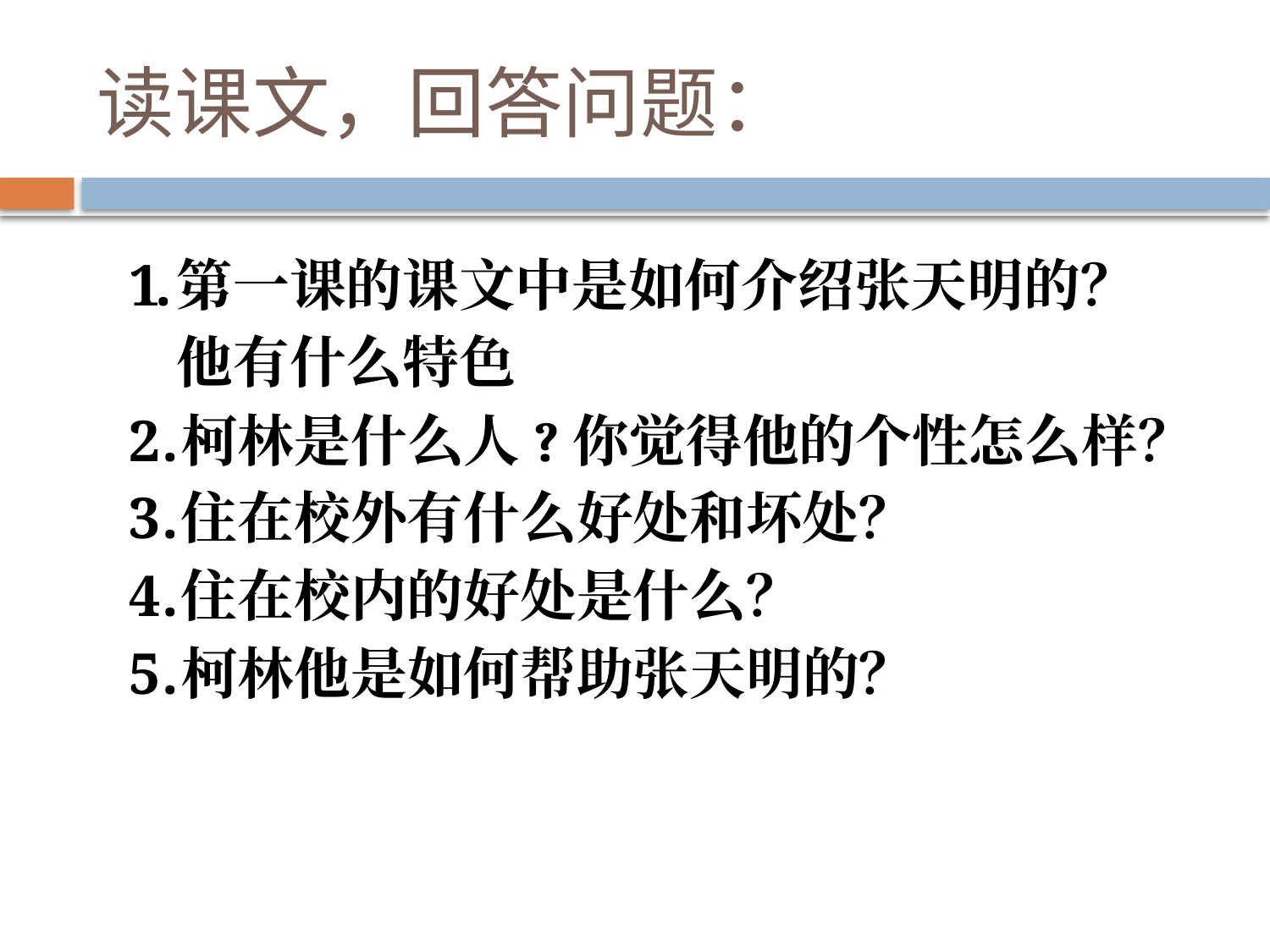

# 读课文，回答问题：

第一课的课文中是如何介绍张天明的？他有什么特色
柯林是什么人?你觉得他的个性怎么样？
住在校外有什么好处和坏处？
住在校内的好处是什么？
柯林他是如何帮助张天明的？